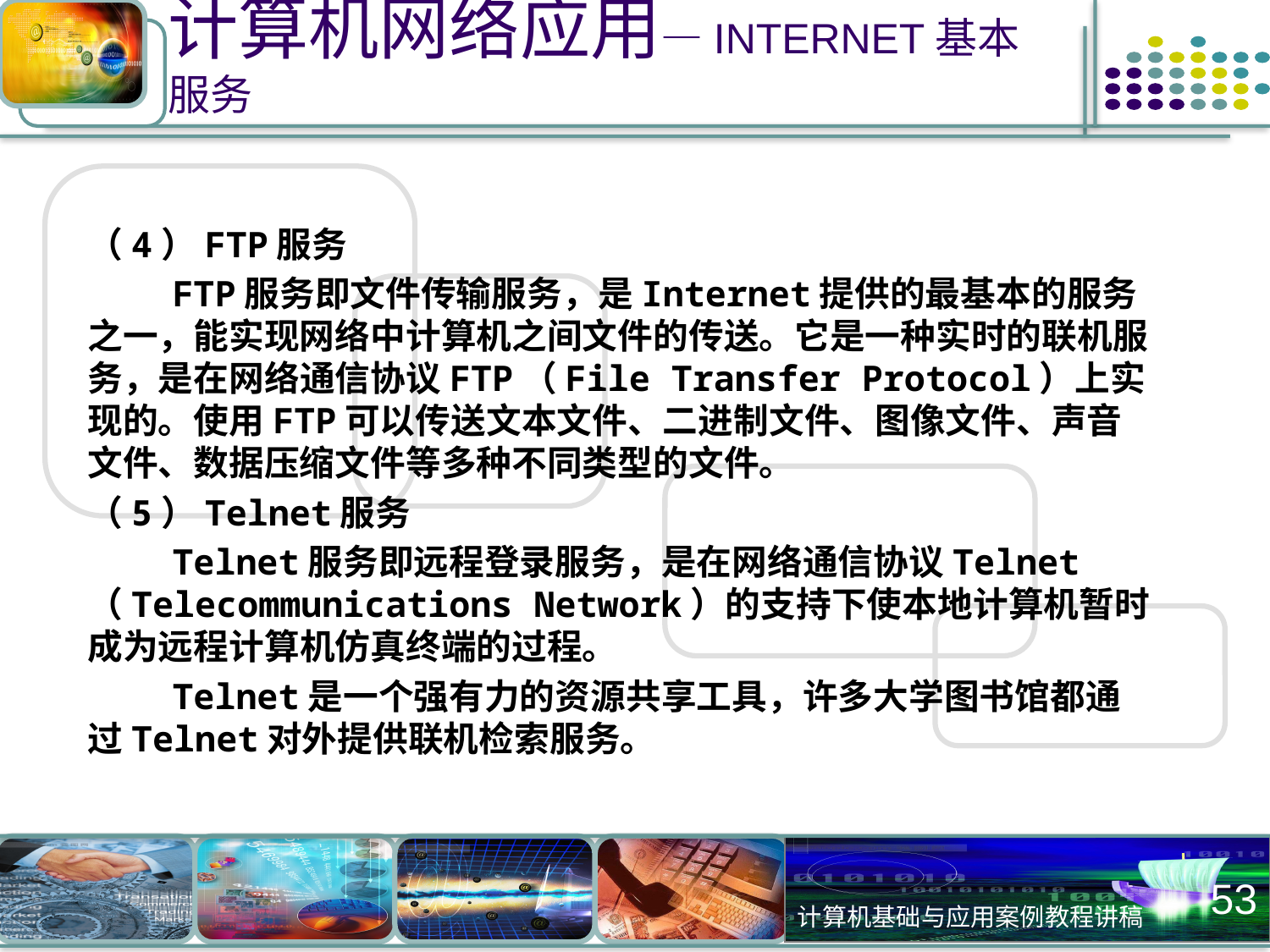

# 计算机网络应用—INTERNET基本服务
（4）FTP服务
    FTP服务即文件传输服务，是Internet提供的最基本的服务之一，能实现网络中计算机之间文件的传送。它是一种实时的联机服务，是在网络通信协议FTP（File Transfer Protocol）上实现的。使用FTP可以传送文本文件、二进制文件、图像文件、声音文件、数据压缩文件等多种不同类型的文件。
（5）Telnet服务
    Telnet服务即远程登录服务，是在网络通信协议Telnet（Telecommunications Network）的支持下使本地计算机暂时成为远程计算机仿真终端的过程。
    Telnet是一个强有力的资源共享工具，许多大学图书馆都通过Telnet对外提供联机检索服务。

53